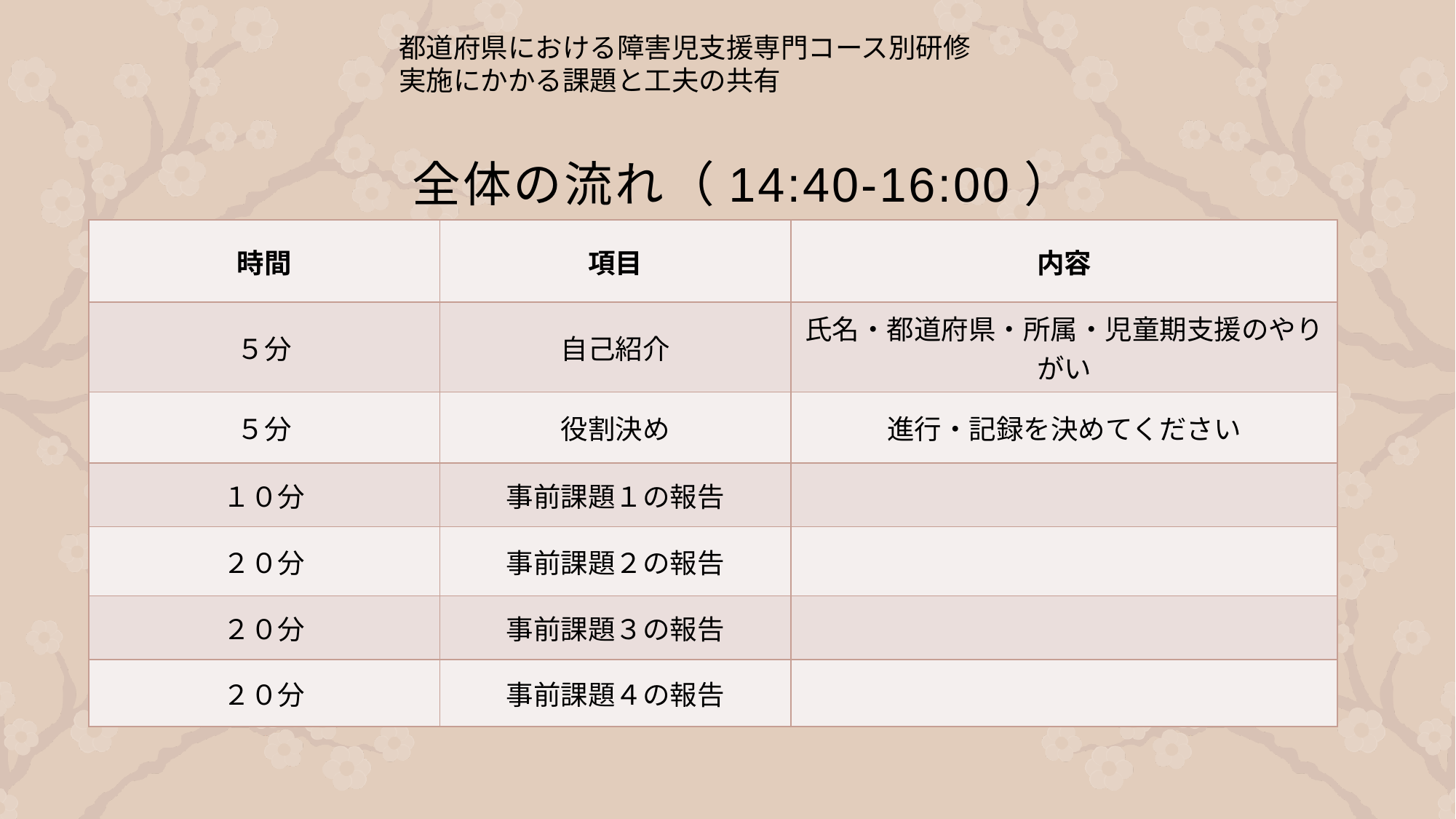

都道府県における障害児支援専門コース別研修
実施にかかる課題と工夫の共有
# 全体の流れ（14:40-16:00）
| 時間 | 項目 | 内容 |
| --- | --- | --- |
| ５分 | 自己紹介 | 氏名・都道府県・所属・児童期支援のやりがい |
| ５分 | 役割決め | 進行・記録を決めてください |
| １０分 | 事前課題１の報告 |  |
| ２０分 | 事前課題２の報告 |  |
| ２０分 | 事前課題３の報告 |  |
| ２０分 | 事前課題４の報告 |  |